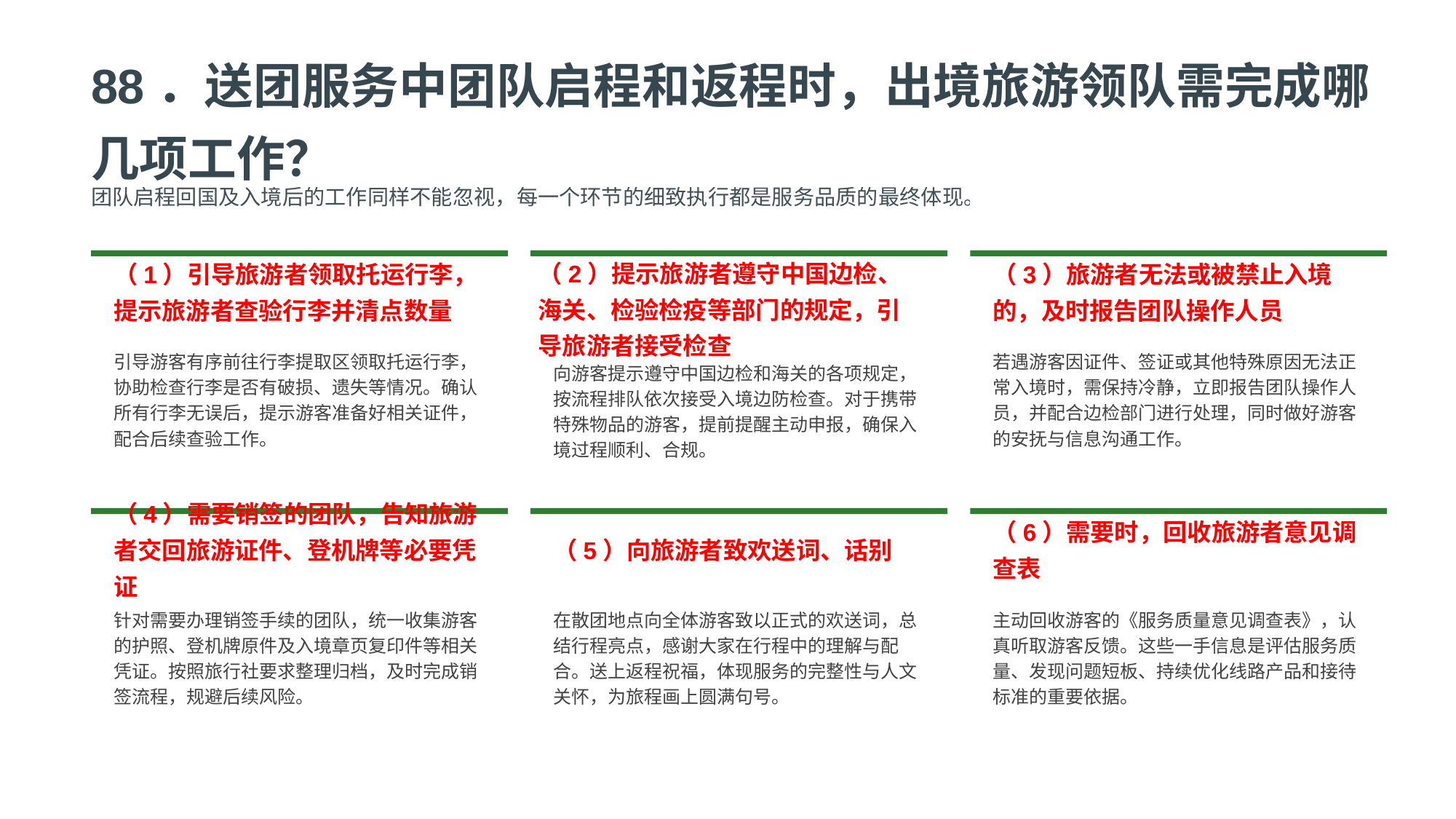

88．送团服务中团队启程和返程时，出境旅游领队需完成哪几项工作？
团队启程回国及入境后的工作同样不能忽视，每一个环节的细致执行都是服务品质的最终体现。

（1）引导旅游者领取托运行李，提示旅游者查验行李并清点数量
（3）旅游者无法或被禁止入境的，及时报告团队操作人员
（2）提示旅游者遵守中国边检、海关、检验检疫等部门的规定，引导旅游者接受检查
引导游客有序前往行李提取区领取托运行李，协助检查行李是否有破损、遗失等情况。确认所有行李无误后，提示游客准备好相关证件，配合后续查验工作。
若遇游客因证件、签证或其他特殊原因无法正常入境时，需保持冷静，立即报告团队操作人员，并配合边检部门进行处理，同时做好游客的安抚与信息沟通工作。
向游客提示遵守中国边检和海关的各项规定，按流程排队依次接受入境边防检查。对于携带特殊物品的游客，提前提醒主动申报，确保入境过程顺利、合规。

（4）需要销签的团队，告知旅游者交回旅游证件、登机牌等必要凭证
（5）向旅游者致欢送词、话别
（6）需要时，回收旅游者意见调查表
针对需要办理销签手续的团队，统一收集游客的护照、登机牌原件及入境章页复印件等相关凭证。按照旅行社要求整理归档，及时完成销签流程，规避后续风险。
在散团地点向全体游客致以正式的欢送词，总结行程亮点，感谢大家在行程中的理解与配合。送上返程祝福，体现服务的完整性与人文关怀，为旅程画上圆满句号。
主动回收游客的《服务质量意见调查表》，认真听取游客反馈。这些一手信息是评估服务质量、发现问题短板、持续优化线路产品和接待标准的重要依据。